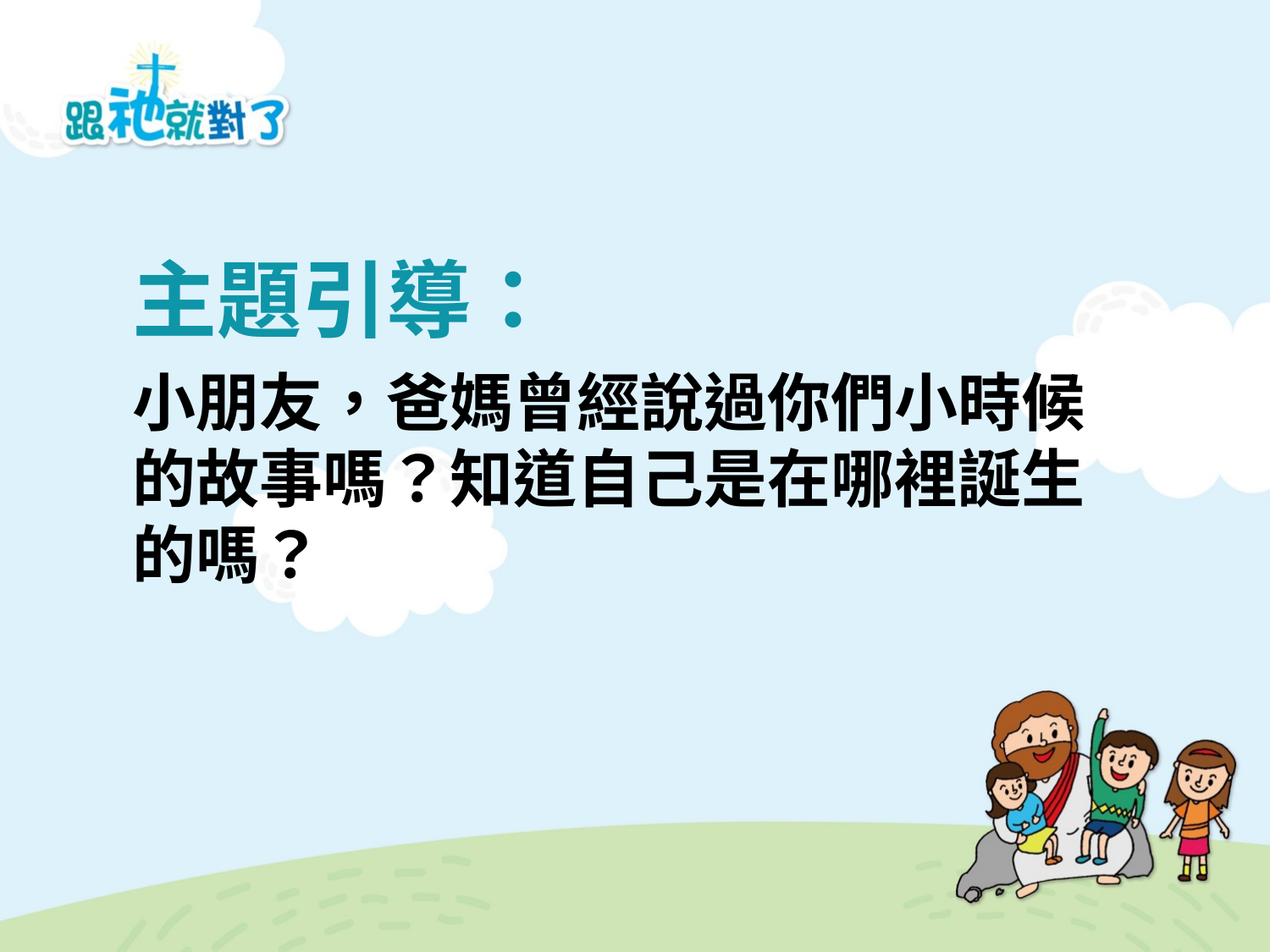

主題引導：
小朋友，爸媽曾經說過你們小時候的故事嗎？知道自己是在哪裡誕生的嗎？